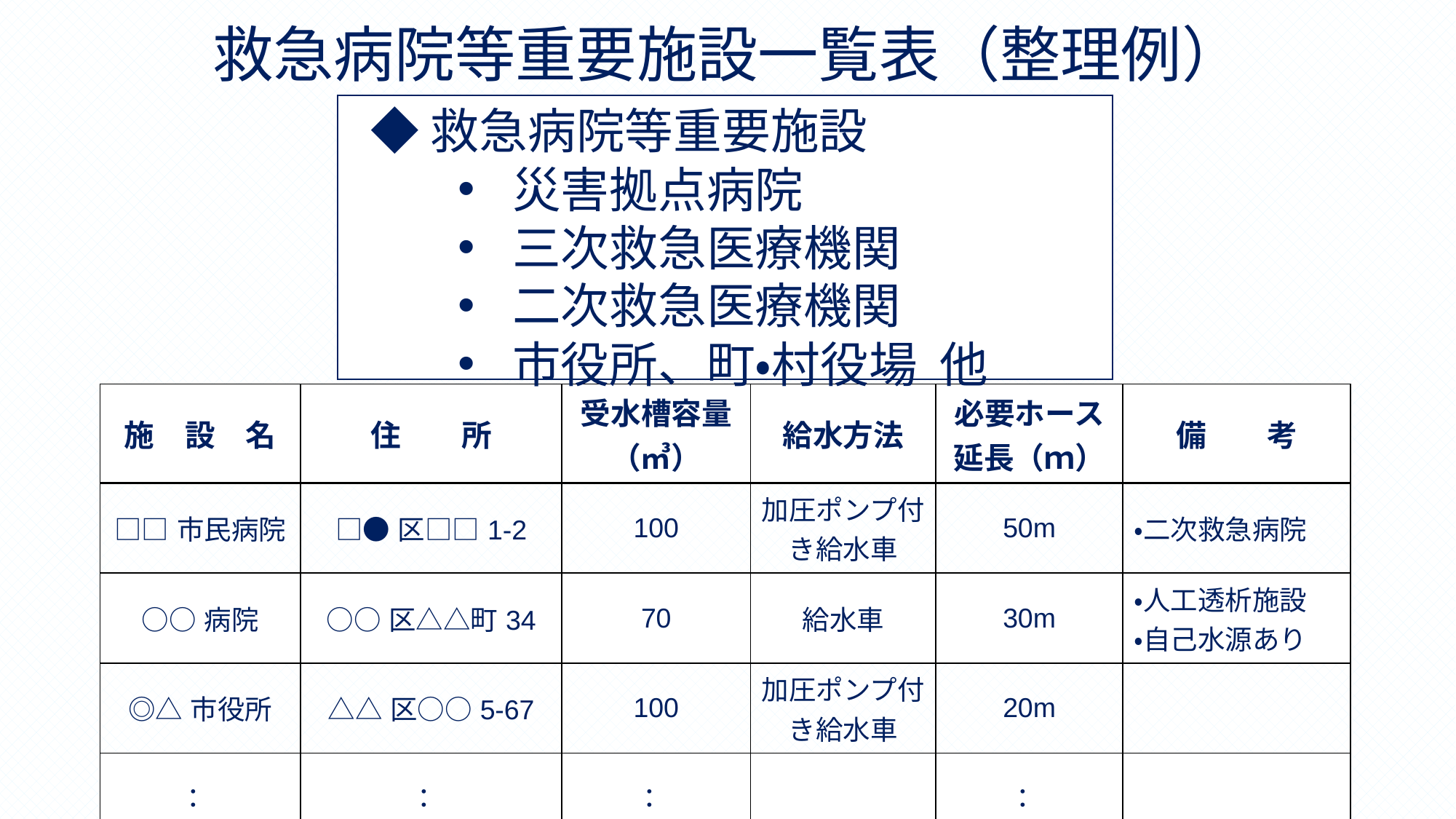

# 救急病院等重要施設一覧表（整理例）
  ◆救急病院等重要施設
災害拠点病院
三次救急医療機関
二次救急医療機関
市役所、町・村役場  他
| 施　設　名 | 住　　所 | 受水槽容量（㎥） | 給水方法 | 必要ホース延長（ｍ） | 備　　考 |
| --- | --- | --- | --- | --- | --- |
| □□市民病院 | □●区□□1-2 | 100 | 加圧ポンプ付き給水車 | 50m | ・二次救急病院 |
| ○○病院 | ○○区△△町34 | 70 | 給水車 | 30m | ・人工透析施設 ・自己水源あり |
| ◎△市役所 | △△区○○5-67 | 100 | 加圧ポンプ付き給水車 | 20m |  |
| ： | ： | ： |  | ： |  |
JWWA
43